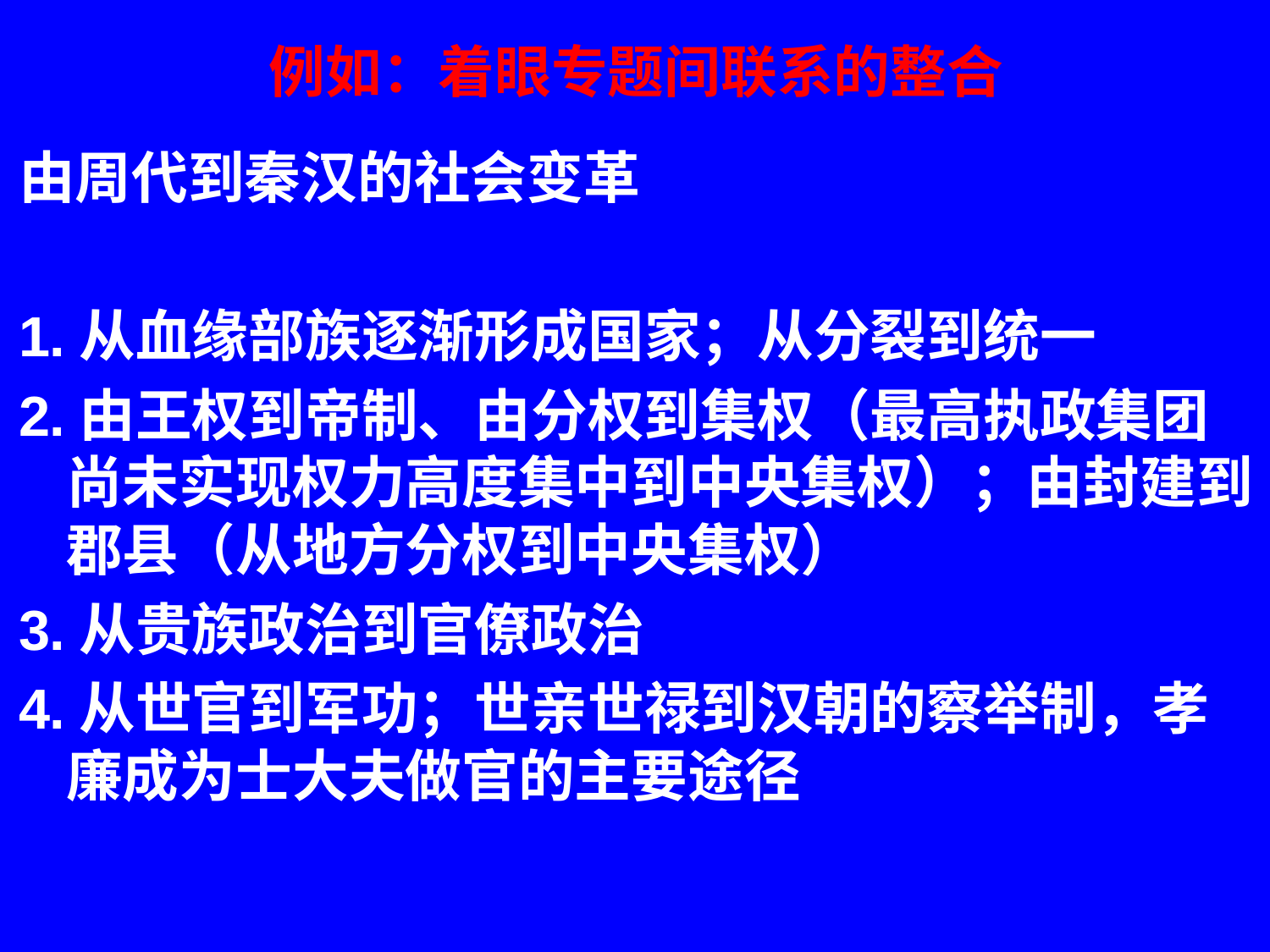

# 例如：着眼专题间联系的整合
由周代到秦汉的社会变革

1.从血缘部族逐渐形成国家；从分裂到统一
2.由王权到帝制、由分权到集权（最高执政集团尚未实现权力高度集中到中央集权）；由封建到郡县（从地方分权到中央集权）
3.从贵族政治到官僚政治
4.从世官到军功；世亲世禄到汉朝的察举制，孝廉成为士大夫做官的主要途径